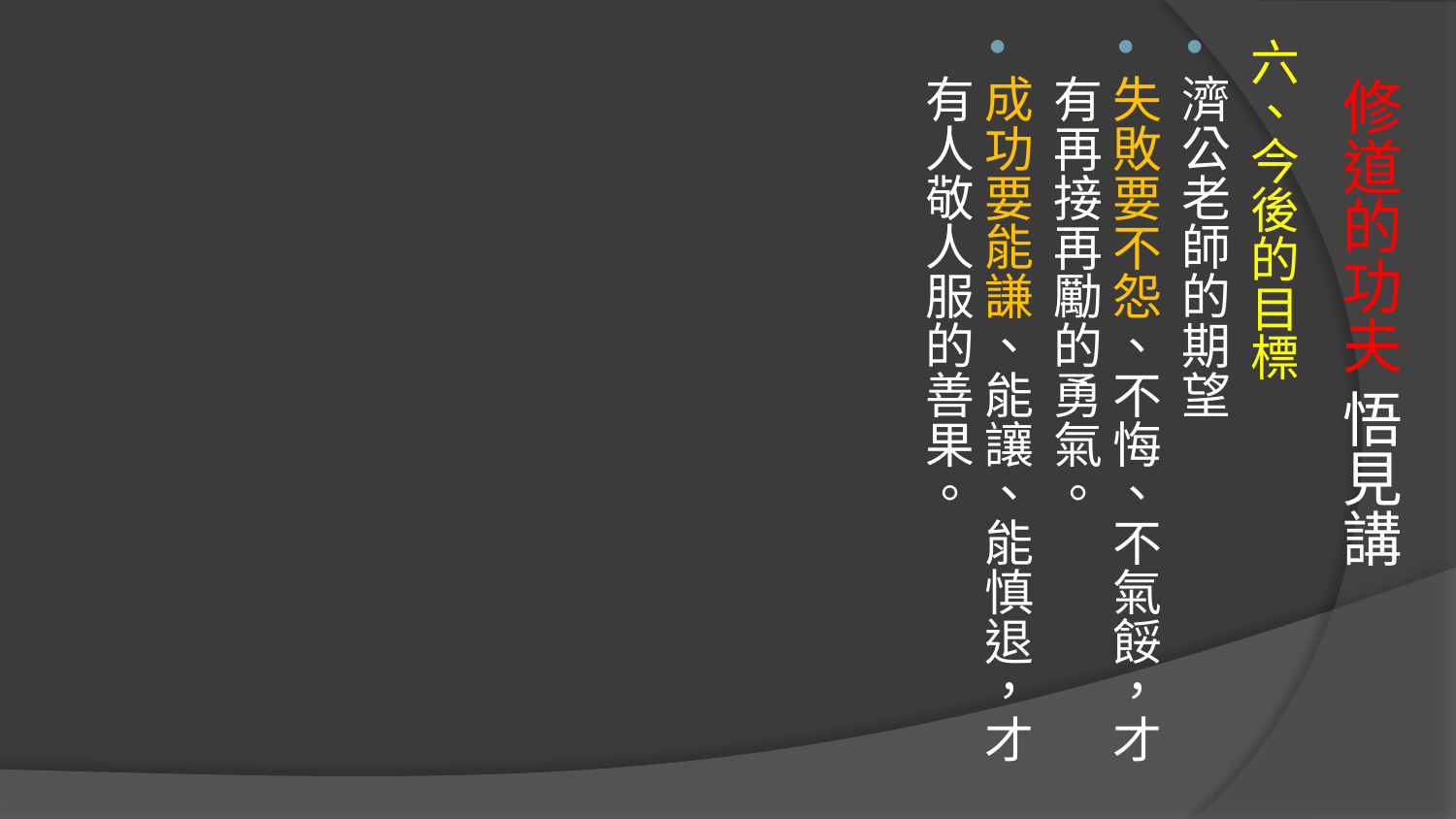

六、今後的目標
濟公老師的期望
失敗要不怨、不悔、不氣餒，才有再接再勵的勇氣。
成功要能謙、能讓、能慎退，才有人敬人服的善果。

# 修道的功夫 悟見講